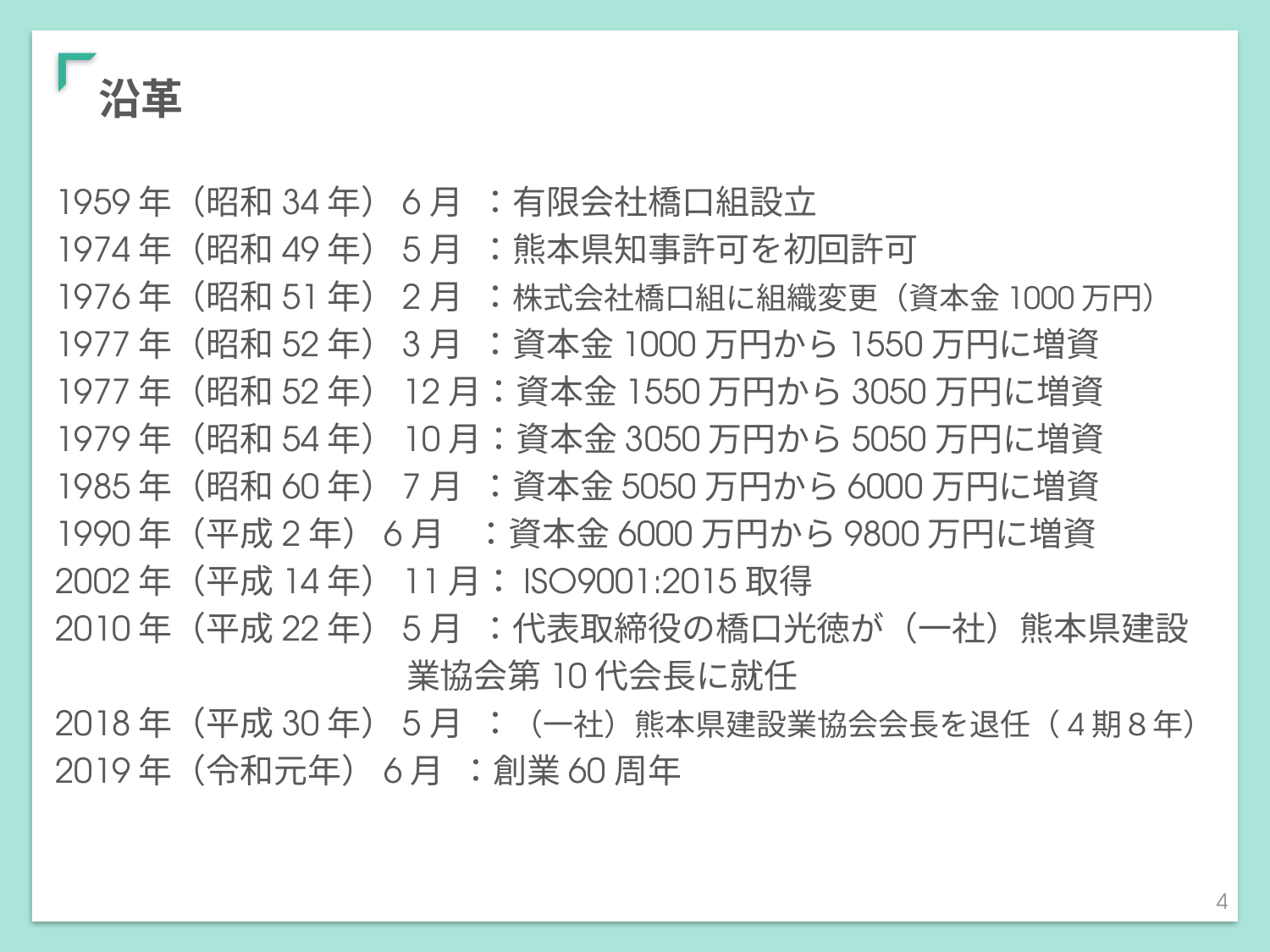

# 沿革
1959年（昭和34年）6月  ：有限会社橋口組設立
1974年（昭和49年）5月  ：熊本県知事許可を初回許可
1976年（昭和51年）2月  ：株式会社橋口組に組織変更（資本金1000万円）
1977年（昭和52年）3月  ：資本金1000万円から1550万円に増資
1977年（昭和52年）12月：資本金1550万円から3050万円に増資
1979年（昭和54年）10月：資本金3050万円から5050万円に増資
1985年（昭和60年）7月  ：資本金5050万円から6000万円に増資
1990年（平成2年）6月    ：資本金6000万円から9800万円に増資
2002年（平成14年）11月：ISO9001:2015取得
2010年（平成22年）5月  ：代表取締役の橋口光徳が（一社）熊本県建設
                                             業協会第10代会長に就任
2018年（平成30年）5月  ：（一社）熊本県建設業協会会長を退任（4期８年）
2019年（令和元年）6月  ：創業60周年

4